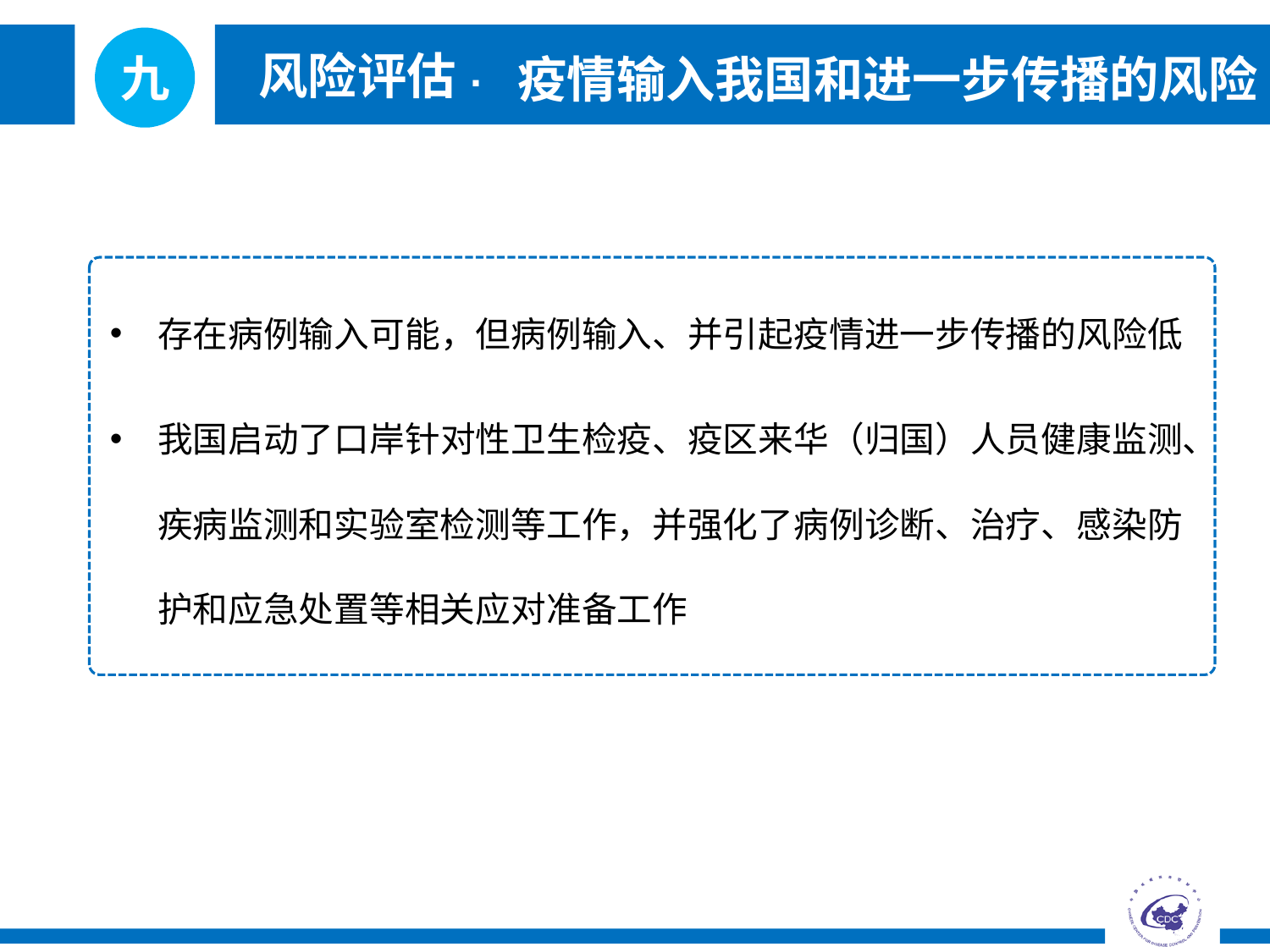

九
风险评估
·  疫情输入我国和进一步传播的风险

存在病例输入可能，但病例输入、并引起疫情进一步传播的风险低
我国启动了口岸针对性卫生检疫、疫区来华（归国）人员健康监测、疾病监测和实验室检测等工作，并强化了病例诊断、治疗、感染防护和应急处置等相关应对准备工作